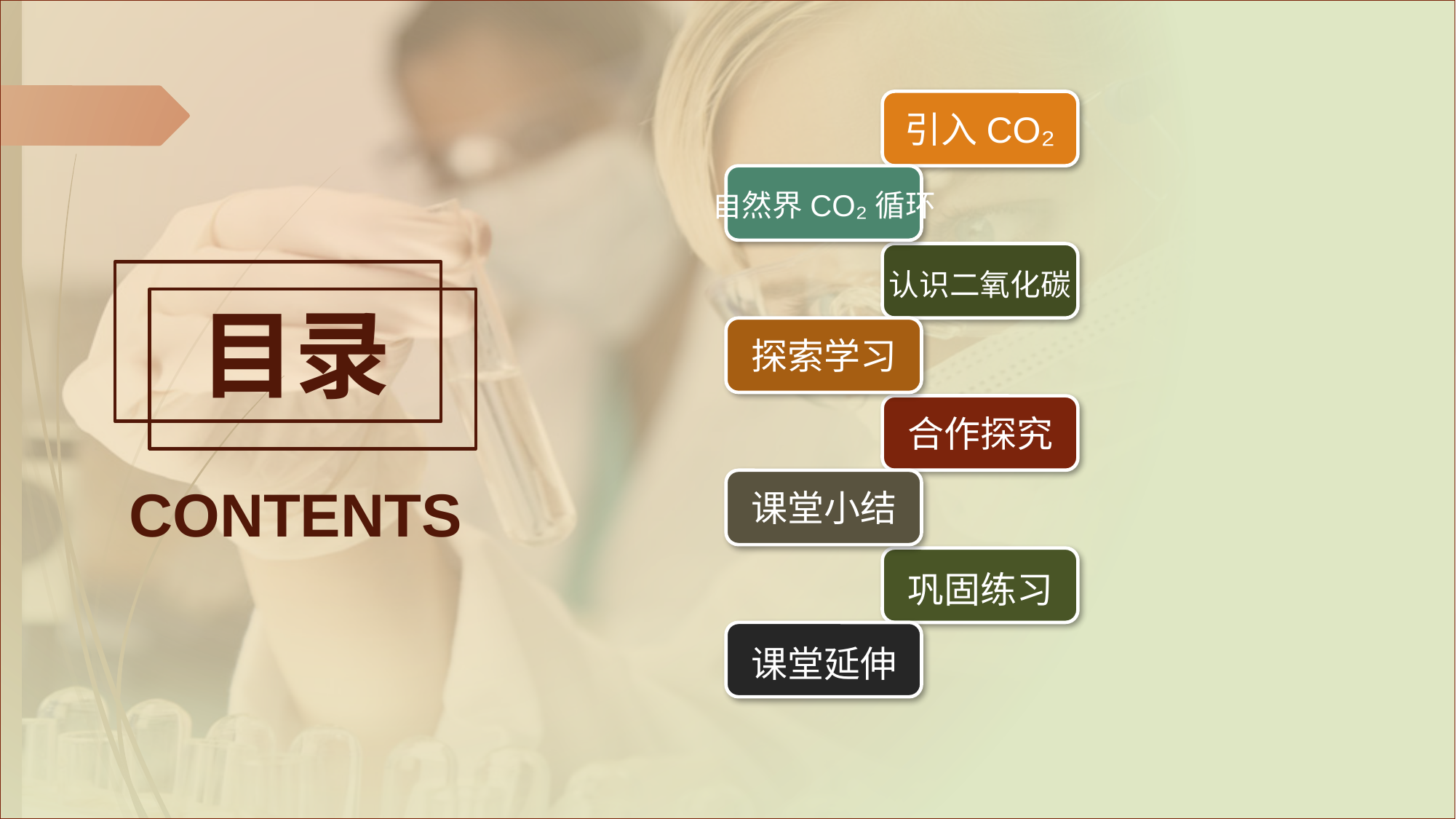

引入CO₂

认识二氧化碳

合作探究

巩固练习

自然界CO₂循环

探索学习

课堂小结

课堂延伸

目录
CONTENTS